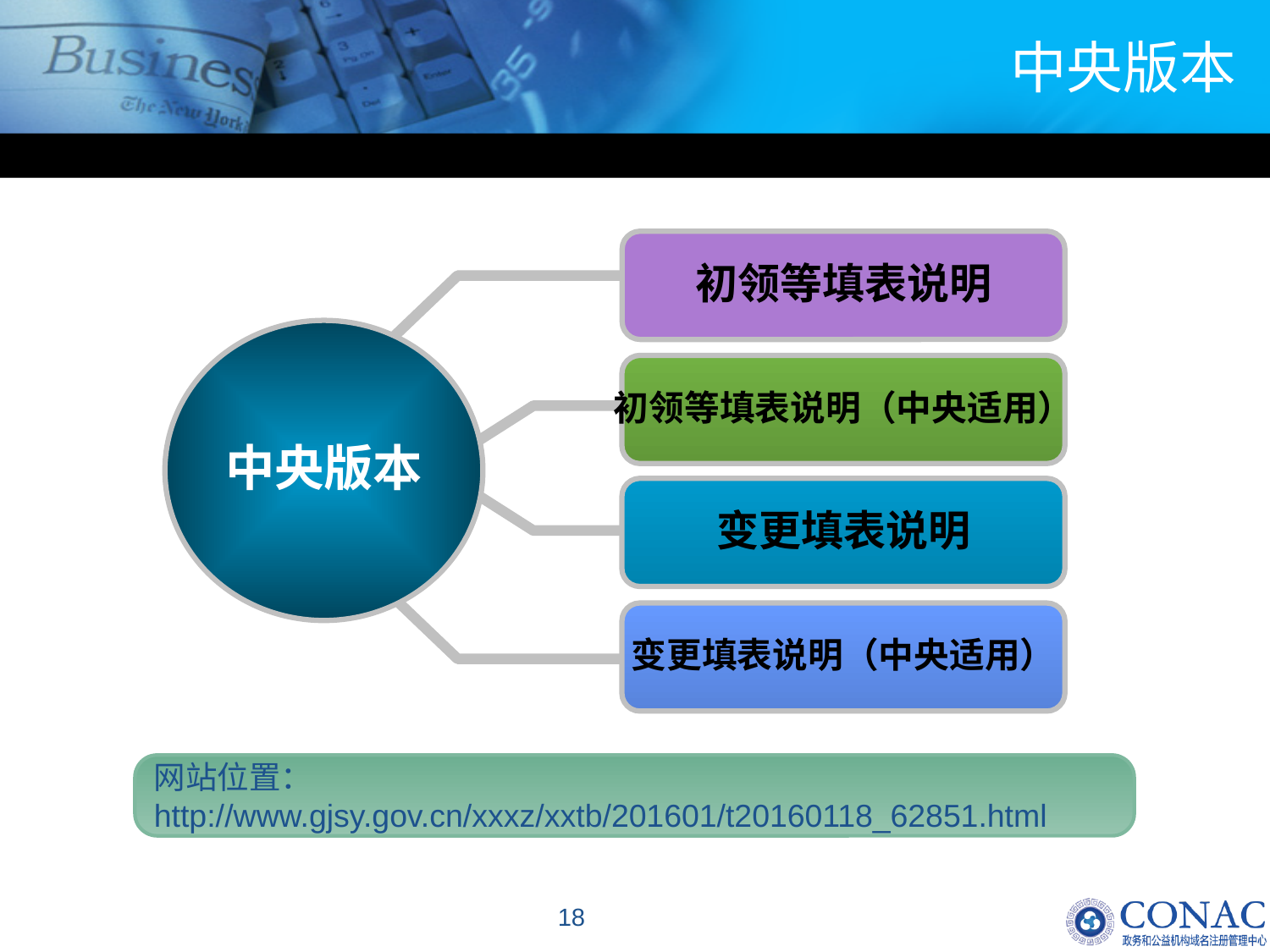

# 中央版本
初领等填表说明

中央版本
初领等填表说明（中央适用）

变更填表说明

变更填表说明（中央适用）
网站位置：
http://www.gjsy.gov.cn/xxxz/xxtb/201601/t20160118_62851.html
18